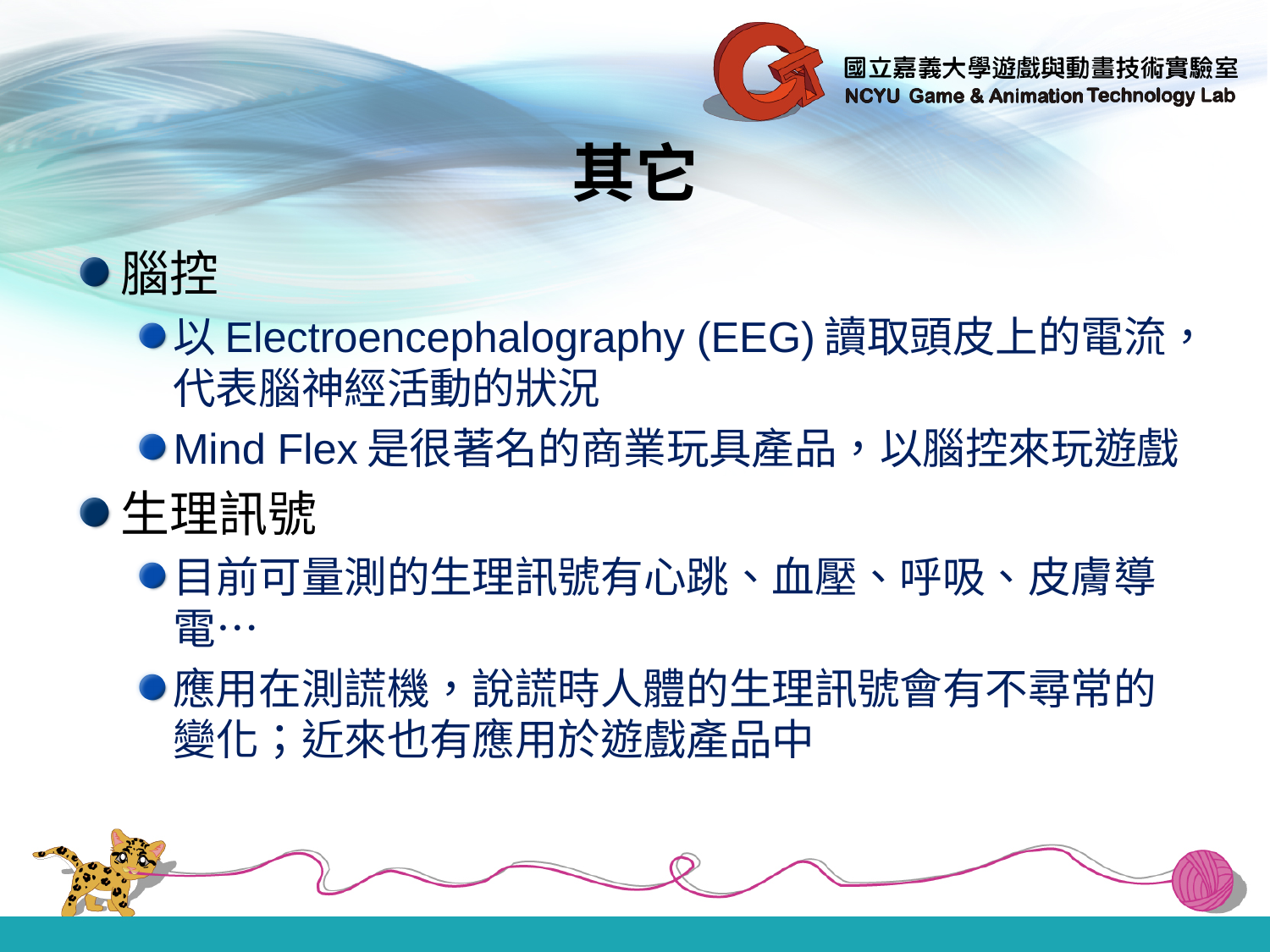

# 其它
腦控
以Electroencephalography (EEG)讀取頭皮上的電流，代表腦神經活動的狀況
Mind Flex是很著名的商業玩具產品，以腦控來玩遊戲
生理訊號
目前可量測的生理訊號有心跳、血壓、呼吸、皮膚導電…
應用在測謊機，說謊時人體的生理訊號會有不尋常的變化；近來也有應用於遊戲產品中